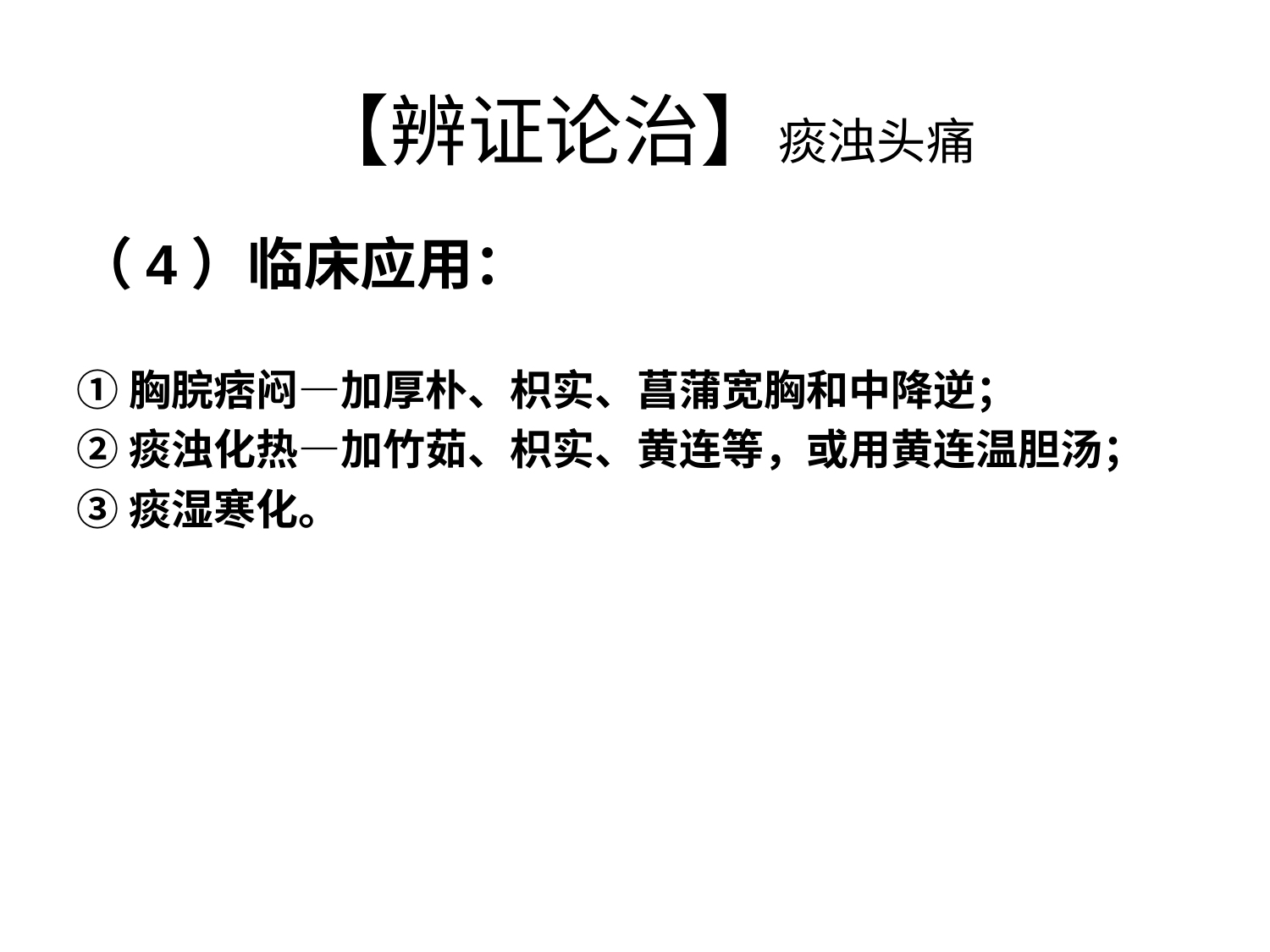

# 【辨证论治】痰浊头痛
（4）临床应用：

①胸脘痞闷—加厚朴、枳实、菖蒲宽胸和中降逆；
②痰浊化热—加竹茹、枳实、黄连等，或用黄连温胆汤；
③痰湿寒化。